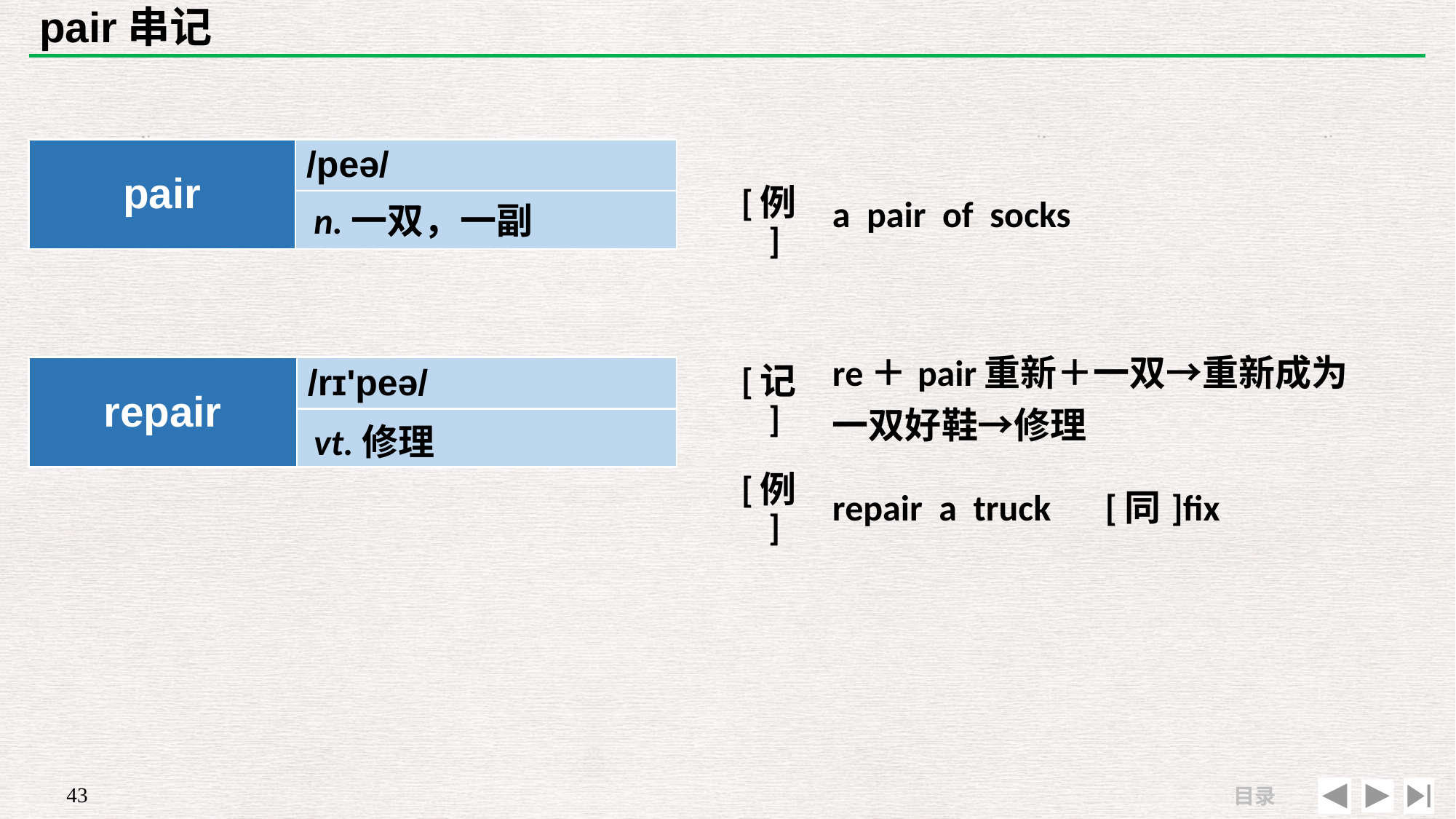

# pair串记

|  |  |
| --- | --- |
| [例] | a pair of socks |
| pair | /peə/ |
| --- | --- |
|  |  |
n.一双，一副
| [记] | re＋pair重新＋一双→重新成为一双好鞋→修理 |
| --- | --- |
| [例] | repair a truck　[同]fix |
| repair | /rɪ'peə/ |
| --- | --- |
|  |  |
vt.修理